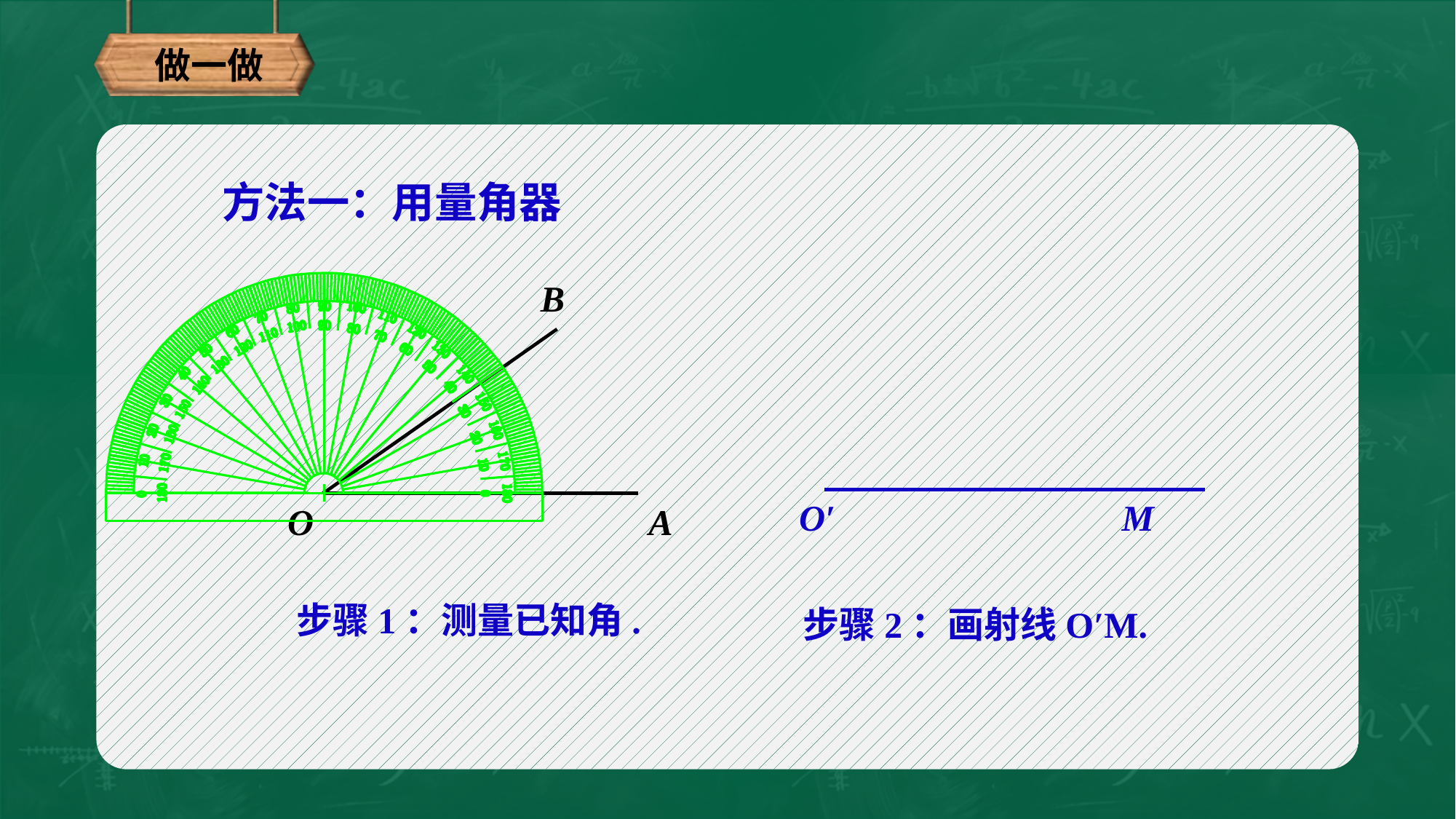

做一做
方法一：用量角器
B
O
A

O′
M
步骤1：测量已知角.
步骤2：画射线O′M.